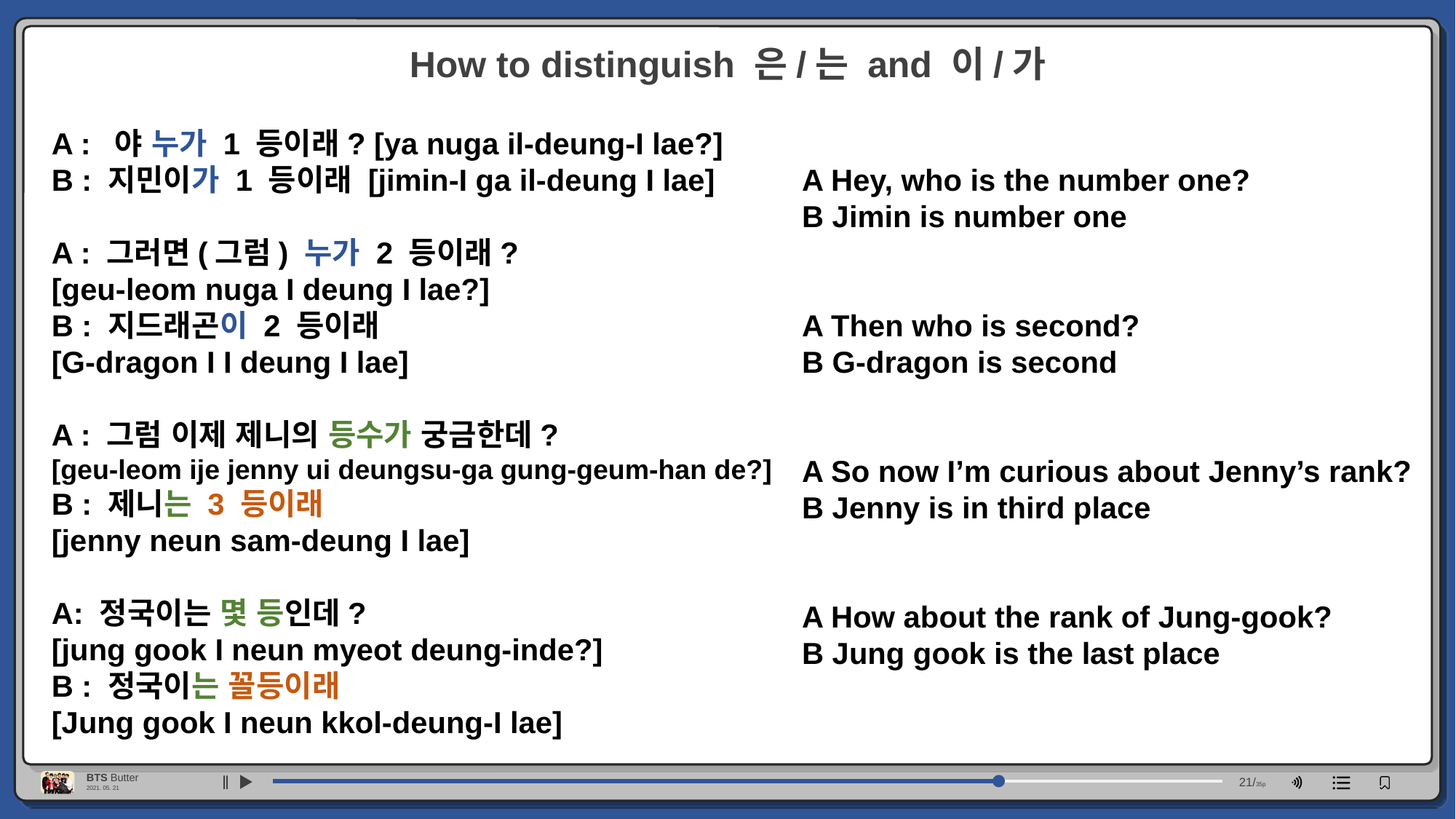

How to distinguish 은/는 and 이/가
BTS Butter
2021. 05. 21
21/35p

A :  야 누가 1 등이래? [ya nuga il-deung-I lae?]
B : 지민이가 1 등이래 [jimin-I ga il-deung I lae]

A : 그러면(그럼) 누가 2 등이래?
[geu-leom nuga I deung I lae?]
B : 지드래곤이 2 등이래
[G-dragon I I deung I lae]

A : 그럼 이제 제니의 등수가 궁금한데?
[geu-leom ije jenny ui deungsu-ga gung-geum-han de?]
B : 제니는 3 등이래
[jenny neun sam-deung I lae]

A: 정국이는 몇 등인데?
[jung gook I neun myeot deung-inde?]
B : 정국이는 꼴등이래
[Jung gook I neun kkol-deung-I lae]

A Hey, who is the number one?
B Jimin is number one

A Then who is second?
B G-dragon is second

A So now I’m curious about Jenny’s rank?
B Jenny is in third place

A How about the rank of Jung-gook?
B Jung gook is the last place